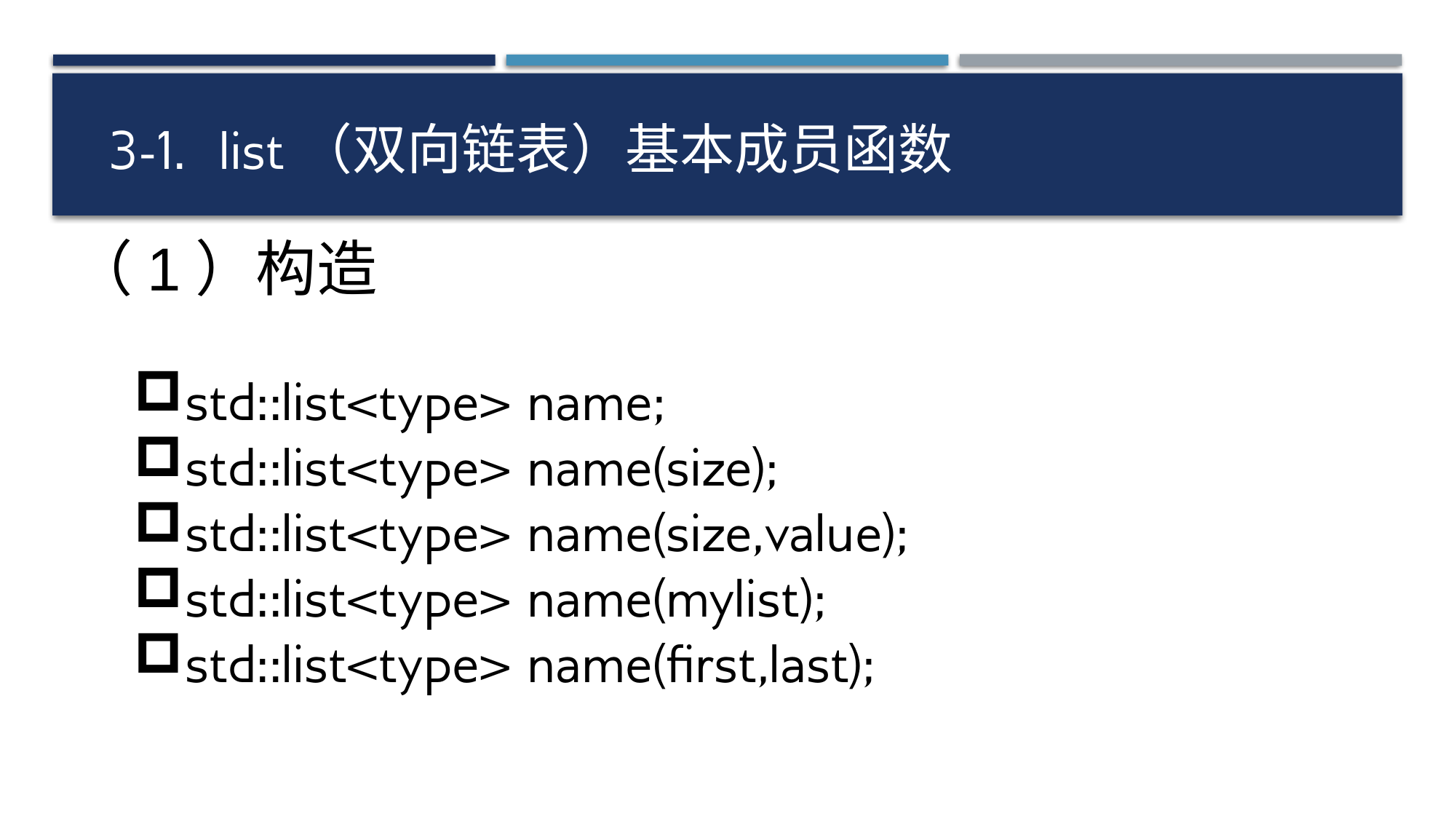

3-1.  list（双向链表）基本成员函数
（1）构造

std::list<type> name;
std::list<type> name(size);
std::list<type> name(size,value);
std::list<type> name(mylist);
std::list<type> name(first,last);